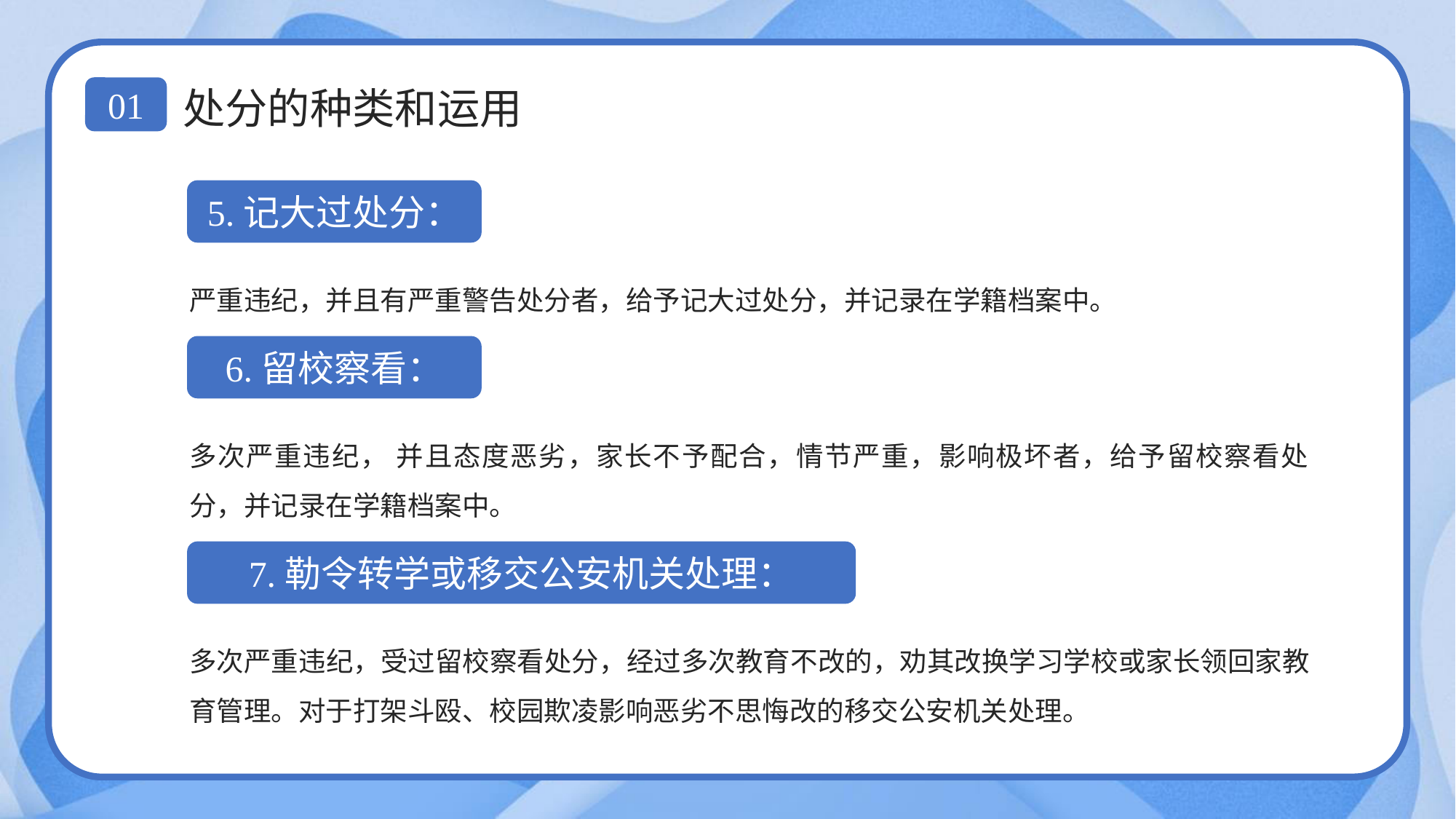

处分的种类和运用
01
5.记大过处分：
严重违纪，并且有严重警告处分者，给予记大过处分，并记录在学籍档案中。
6.留校察看：
多次严重违纪， 并且态度恶劣，家长不予配合，情节严重，影响极坏者，给予留校察看处分，并记录在学籍档案中。
7.勒令转学或移交公安机关处理：
多次严重违纪，受过留校察看处分，经过多次教育不改的，劝其改换学习学校或家长领回家教育管理。对于打架斗殴、校园欺凌影响恶劣不思悔改的移交公安机关处理。